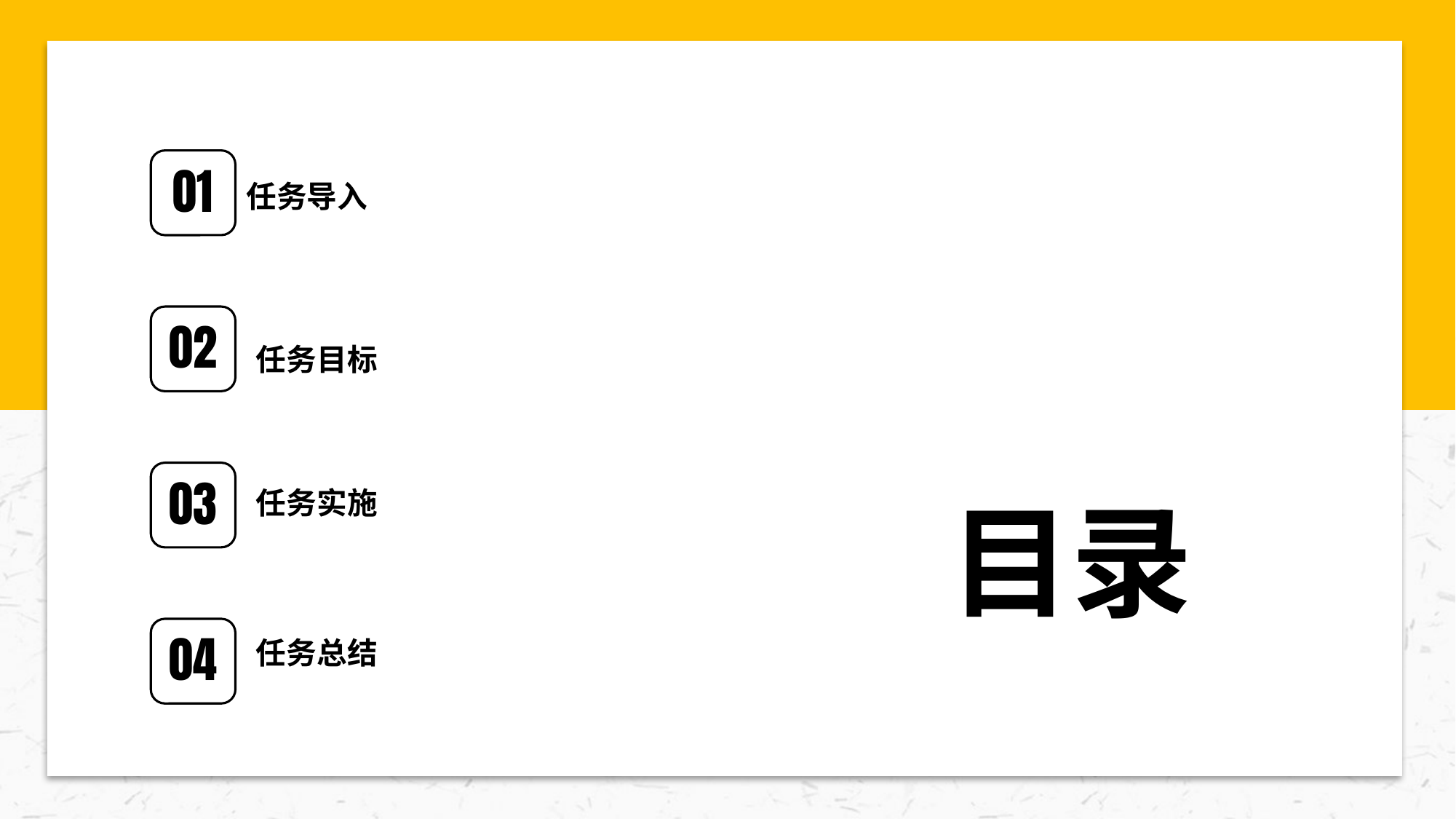

01
任务导入
02
任务目标
03
任务实施
目录
04
任务总结